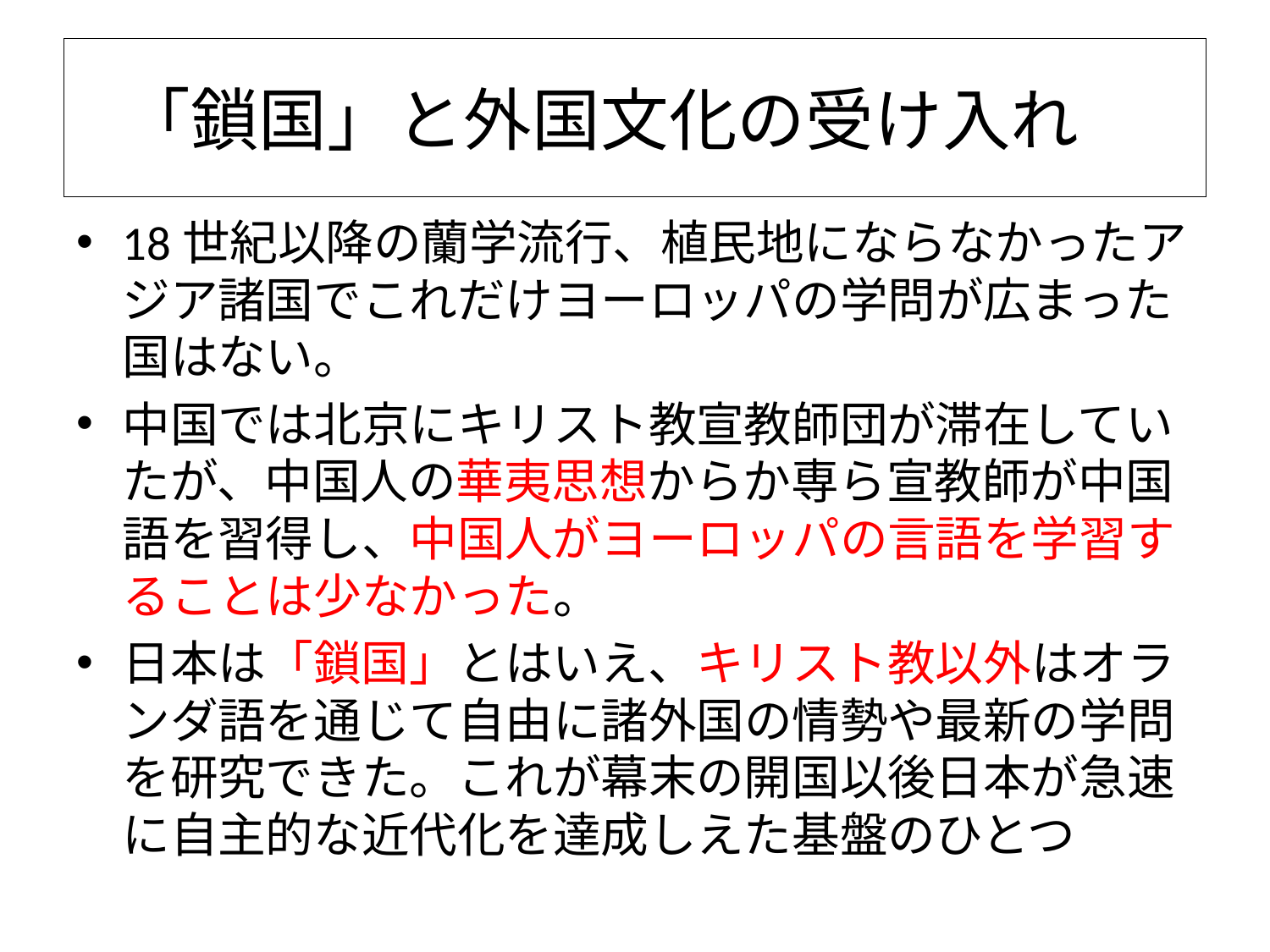

# 「鎖国」と外国文化の受け入れ
18世紀以降の蘭学流行、植民地にならなかったアジア諸国でこれだけヨーロッパの学問が広まった国はない。
中国では北京にキリスト教宣教師団が滞在していたが、中国人の華夷思想からか専ら宣教師が中国語を習得し、中国人がヨーロッパの言語を学習することは少なかった。
日本は「鎖国」とはいえ、キリスト教以外はオランダ語を通じて自由に諸外国の情勢や最新の学問を研究できた。これが幕末の開国以後日本が急速に自主的な近代化を達成しえた基盤のひとつ